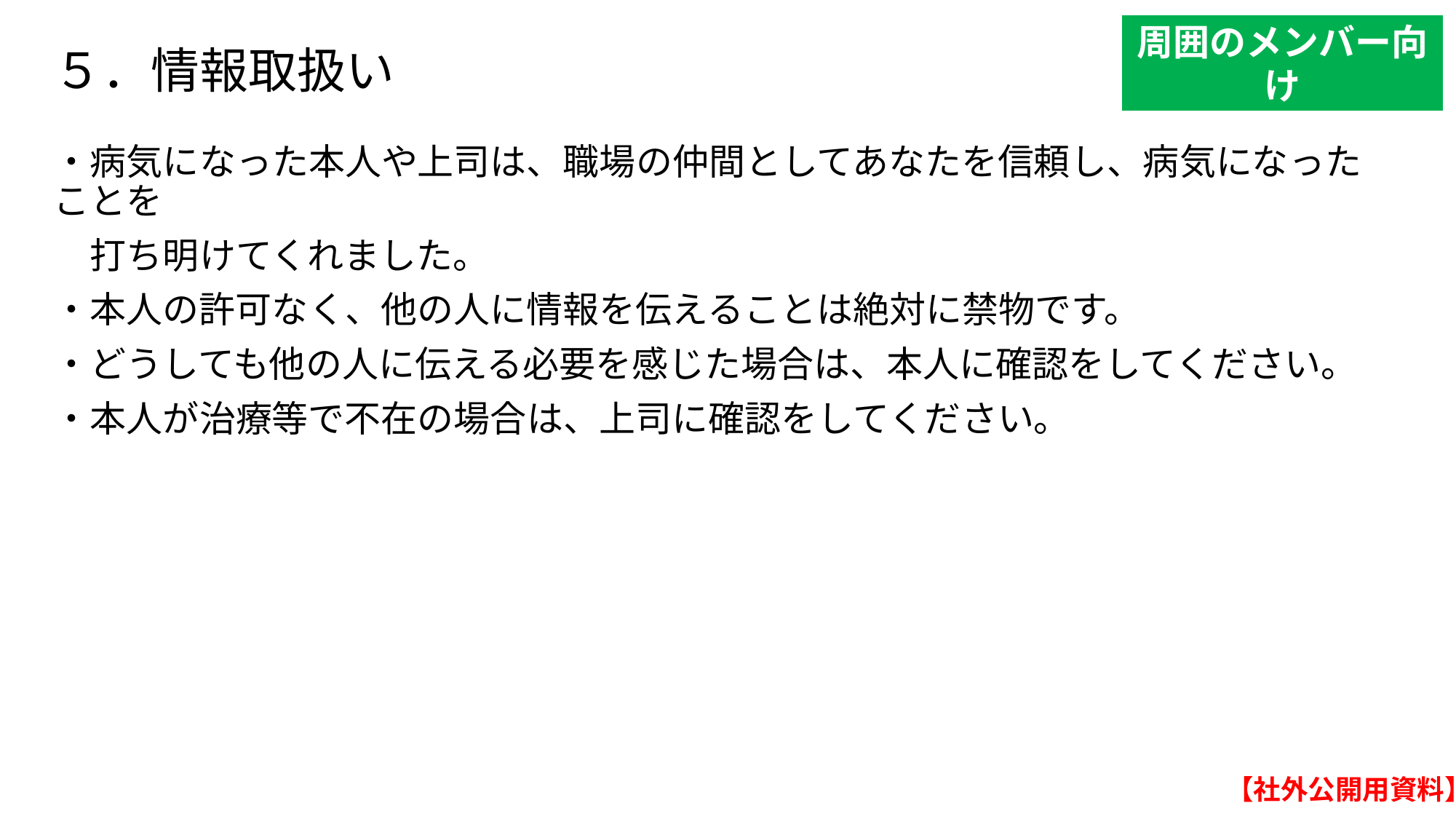

周囲のメンバー向け
#
５．情報取扱い
・病気になった本人や上司は、職場の仲間としてあなたを信頼し、病気になったことを
　打ち明けてくれました。
・本人の許可なく、他の人に情報を伝えることは絶対に禁物です。
・どうしても他の人に伝える必要を感じた場合は、本人に確認をしてください。
・本人が治療等で不在の場合は、上司に確認をしてください。
【社外公開用資料】